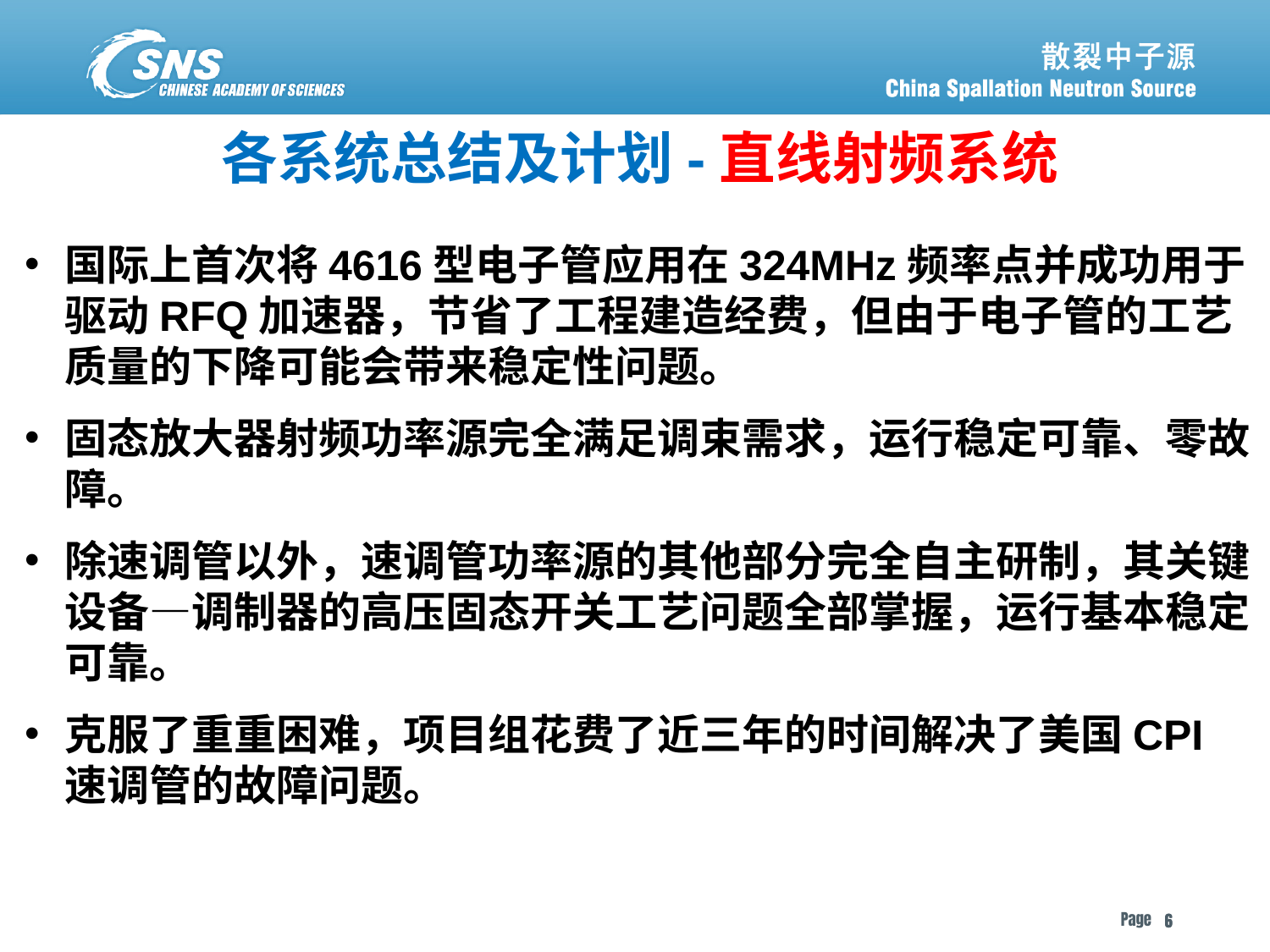

各系统总结及计划-直线射频系统

国际上首次将4616型电子管应用在324MHz频率点并成功用于驱动RFQ加速器，节省了工程建造经费，但由于电子管的工艺质量的下降可能会带来稳定性问题。
固态放大器射频功率源完全满足调束需求，运行稳定可靠、零故障。
除速调管以外，速调管功率源的其他部分完全自主研制，其关键设备—调制器的高压固态开关工艺问题全部掌握，运行基本稳定可靠。
克服了重重困难，项目组花费了近三年的时间解决了美国CPI速调管的故障问题。
6
6